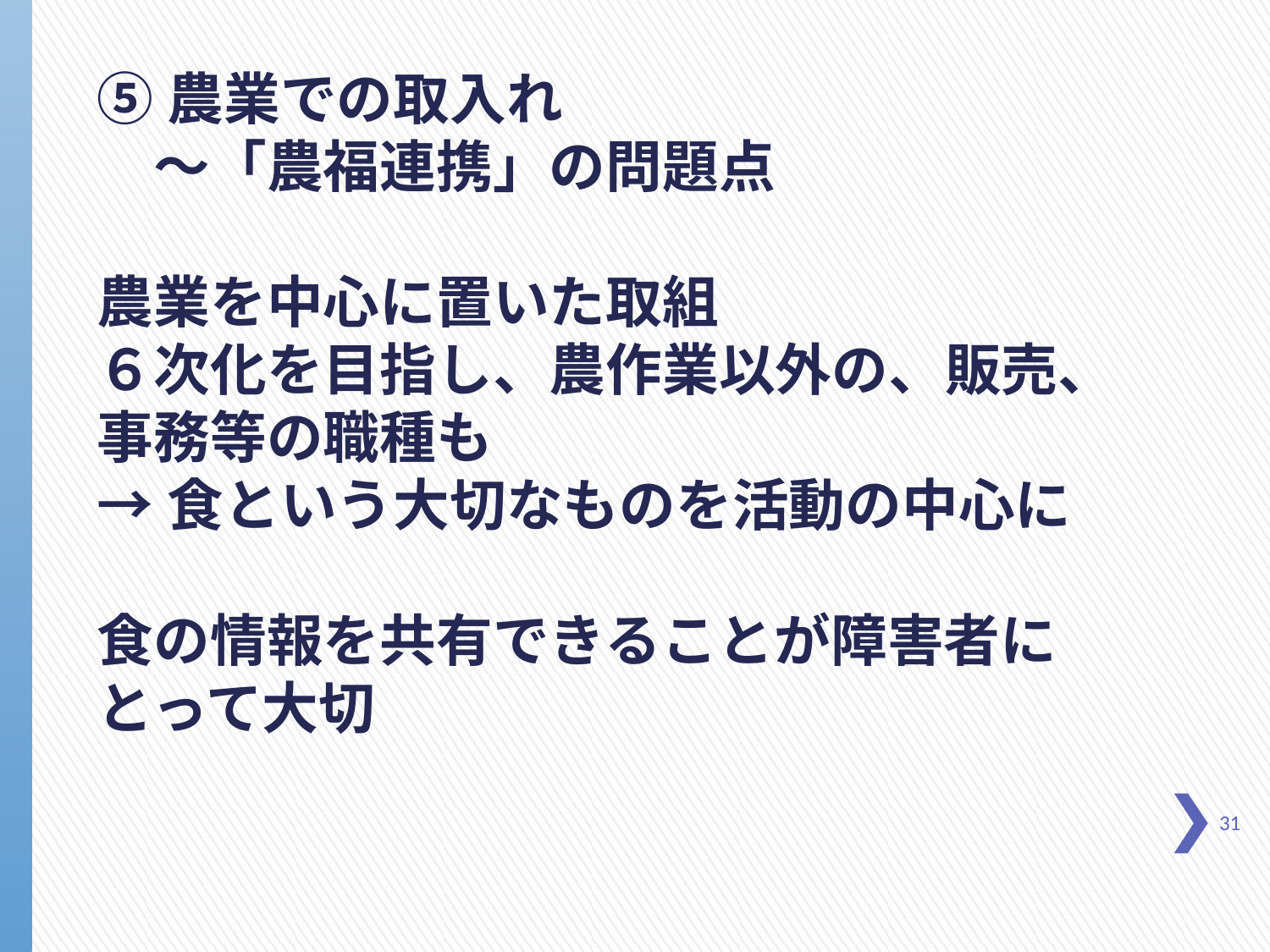

⑤農業での取入れ
　～「農福連携」の問題点

農業を中心に置いた取組
６次化を目指し、農作業以外の、販売、事務等の職種も
→食という大切なものを活動の中心に

食の情報を共有できることが障害者にとって大切
31